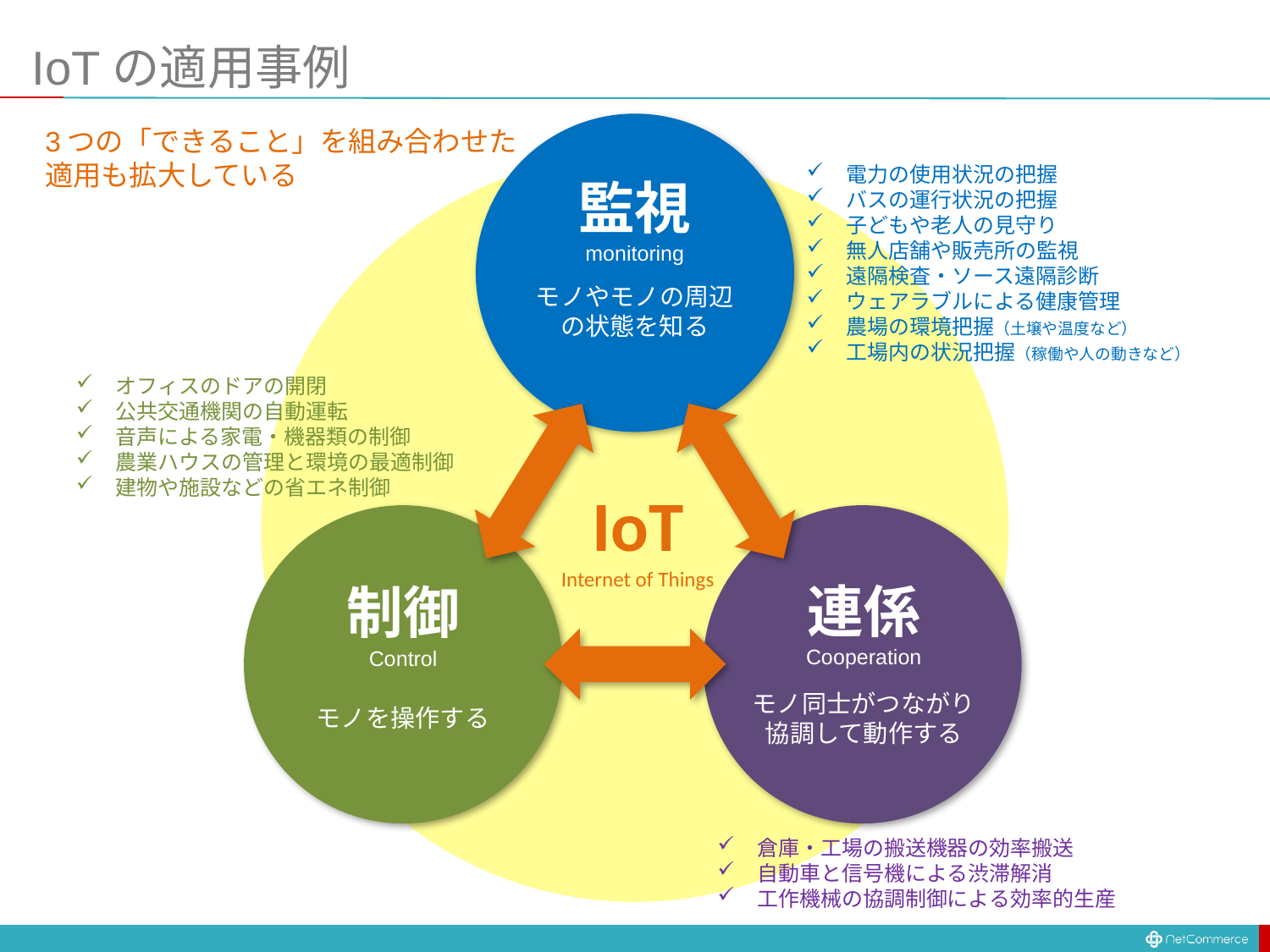

# IoTの適用事例

3つの「できること」を組み合わせた
適用も拡大している

電力の使用状況の把握
バスの運行状況の把握
子どもや老人の見守り
無人店舗や販売所の監視
遠隔検査・ソース遠隔診断
ウェアラブルによる健康管理
農場の環境把握（土壌や温度など）
工場内の状況把握（稼働や人の動きなど）
監視
monitoring
モノやモノの周辺
の状態を知る
オフィスのドアの開閉
公共交通機関の自動運転
音声による家電・機器類の制御
農業ハウスの管理と環境の最適制御
建物や施設などの省エネ制御

IoT
Internet of Things

連係
Cooperation
制御
Control

モノ同士がつながり
協調して動作する
モノを操作する
倉庫・工場の搬送機器の効率搬送
自動車と信号機による渋滞解消
工作機械の協調制御による効率的生産